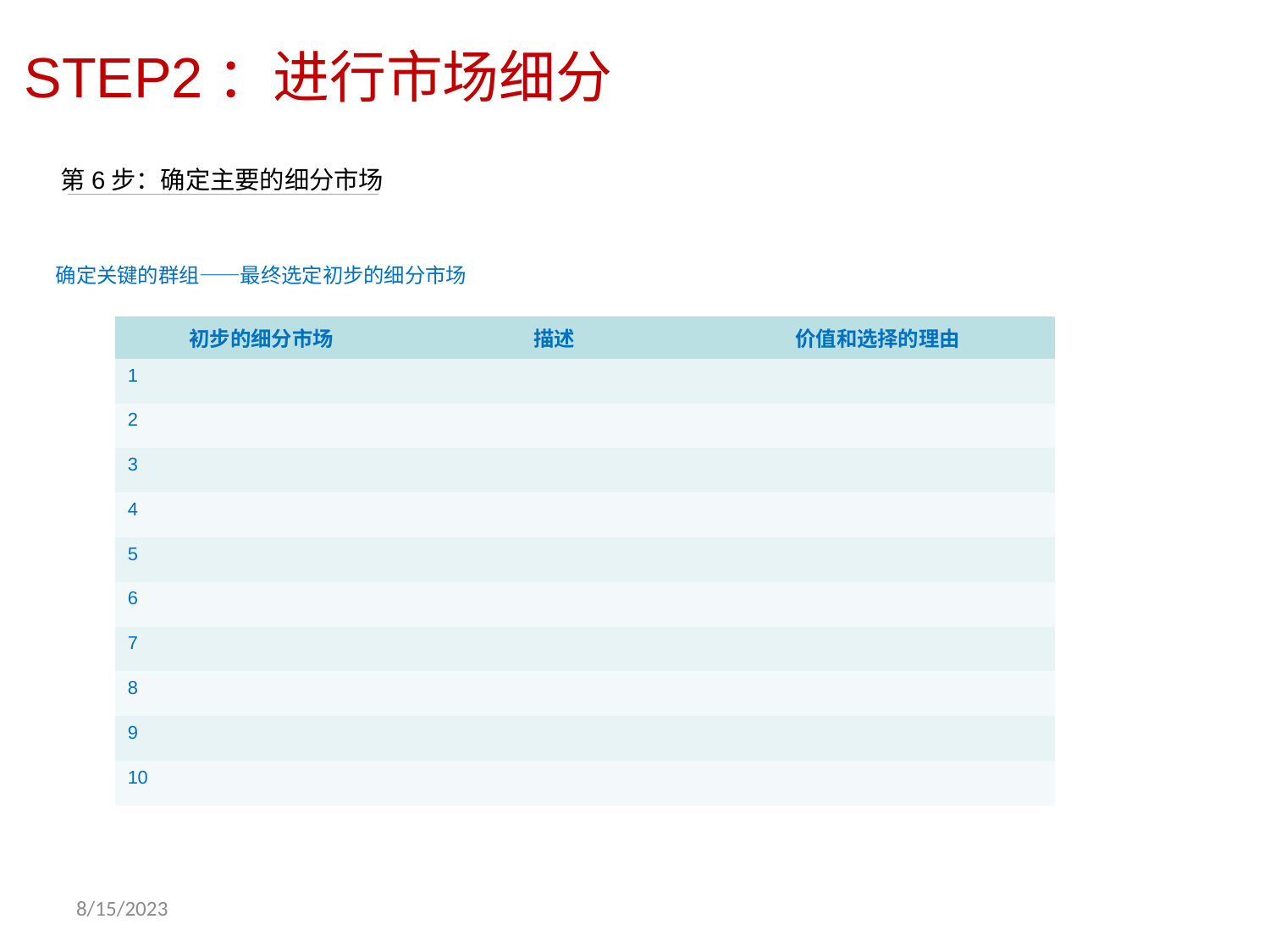

STEP2：进行市场细分
第6步：确定主要的细分市场

确定关键的群组——最终选定初步的细分市场
| 初步的细分市场 | 描述 | 价值和选择的理由 |
| --- | --- | --- |
| 1 |  |  |
| 2 |  |  |
| 3 |  |  |
| 4 |  |  |
| 5 |  |  |
| 6 |  |  |
| 7 |  |  |
| 8 |  |  |
| 9 |  |  |
| 10 |  |  |
8/15/2023